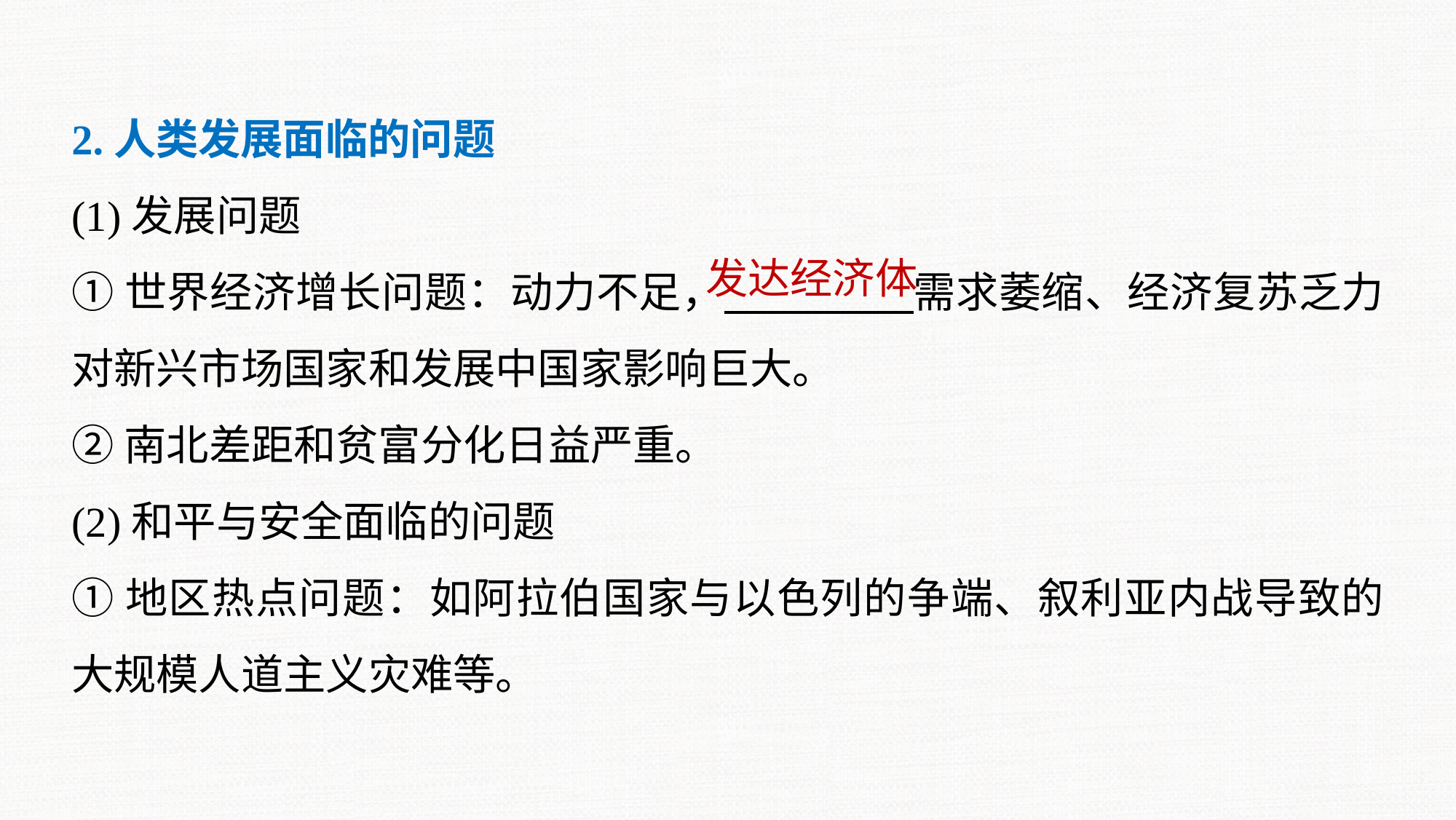

2.人类发展面临的问题
(1)发展问题
①世界经济增长问题：动力不足，                   需求萎缩、经济复苏乏力对新兴市场国家和发展中国家影响巨大。
②南北差距和贫富分化日益严重。
(2)和平与安全面临的问题
①地区热点问题：如阿拉伯国家与以色列的争端、叙利亚内战导致的大规模人道主义灾难等。
发达经济体